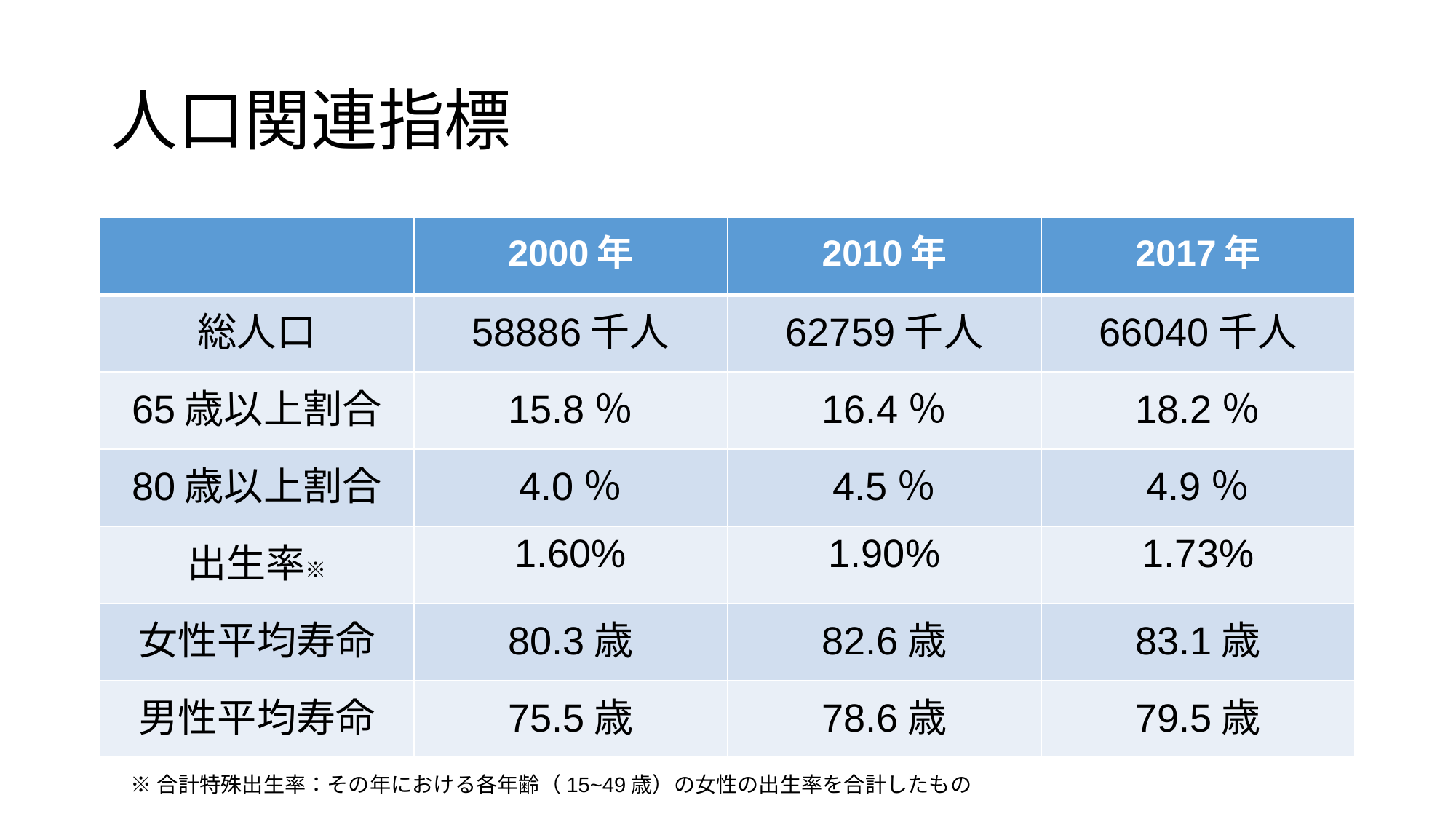

# 人口関連指標
|  | 2000年 | 2010年 | 2017年 |
| --- | --- | --- | --- |
| 総人口 | 58886千人 | 62759千人 | 66040千人 |
| 65歳以上割合 | 15.8％ | 16.4％ | 18.2％ |
| 80歳以上割合 | 4.0％ | 4.5％ | 4.9％ |
| 出生率※ | 1.60% | 1.90% | 1.73% |
| 女性平均寿命 | 80.3歳 | 82.6歳 | 83.1歳 |
| 男性平均寿命 | 75.5歳 | 78.6歳 | 79.5歳 |
※合計特殊出生率：その年における各年齢（15~49歳）の女性の出生率を合計したもの